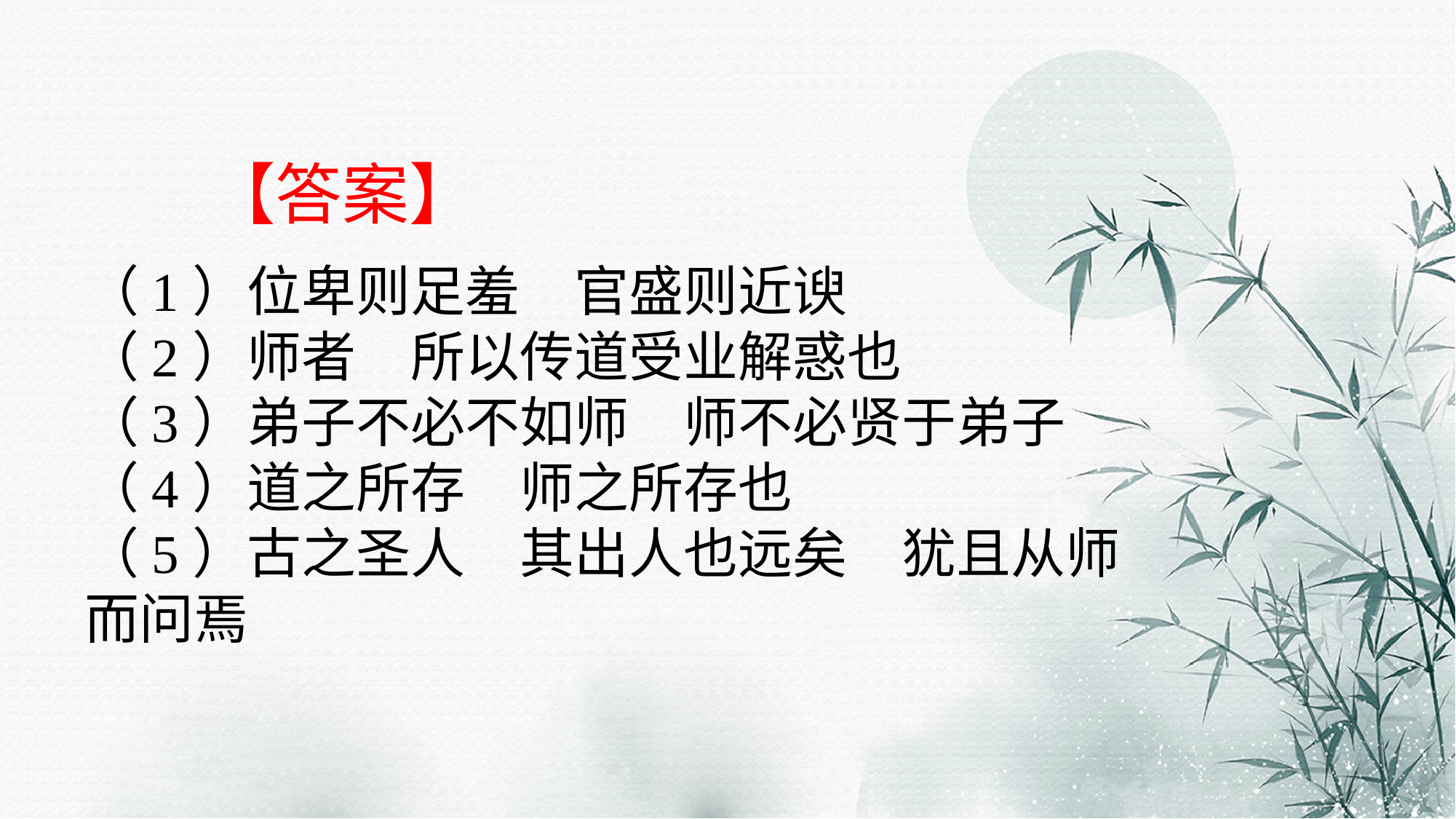

【答案】
（1）位卑则足羞　官盛则近谀
（2）师者　所以传道受业解惑也
（3）弟子不必不如师　师不必贤于弟子
（4）道之所存　师之所存也
（5）古之圣人　其出人也远矣　犹且从师而问焉